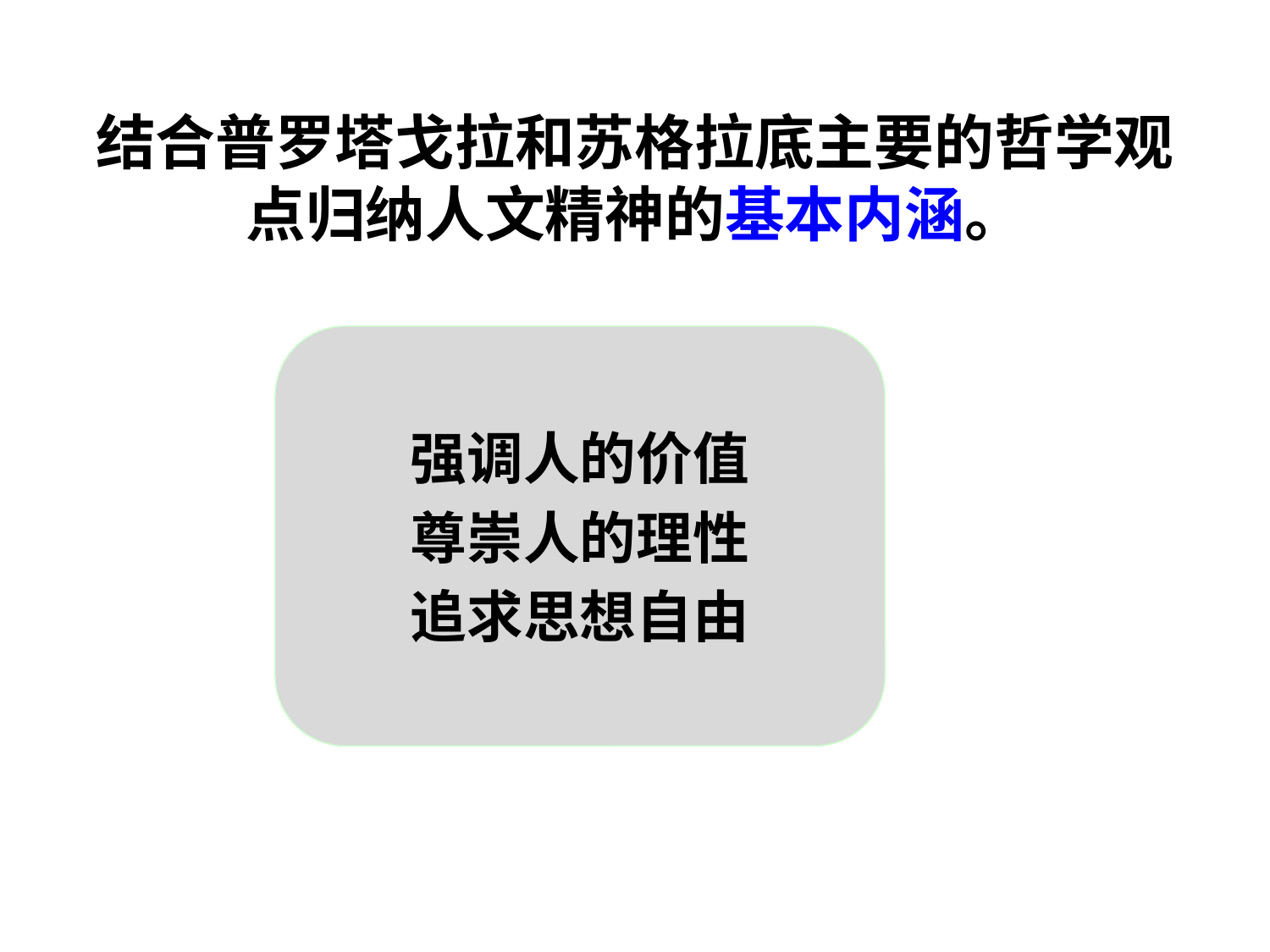

# 结合普罗塔戈拉和苏格拉底主要的哲学观点归纳人文精神的基本内涵。
强调人的价值
尊崇人的理性
追求思想自由